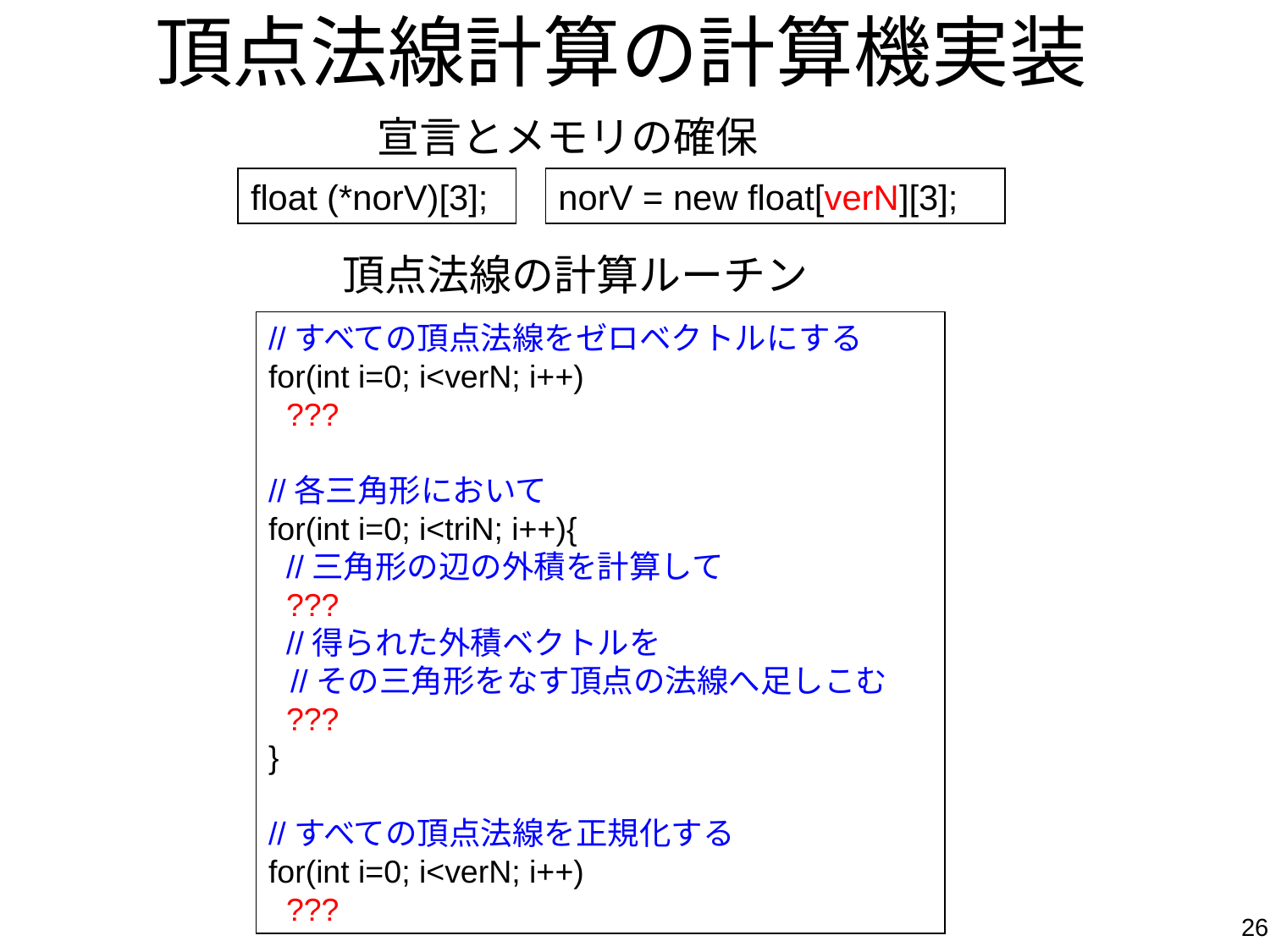

頂点法線計算の計算機実装
宣言とメモリの確保
float (*norV)[3];
norV = new float[verN][3];
頂点法線の計算ルーチン
//すべての頂点法線をゼロベクトルにする
for(int i=0; i<verN; i++)
  ???

//各三角形において
for(int i=0; i<triN; i++){
  //三角形の辺の外積を計算して
  ???
  //得られた外積ベクトルを
  //その三角形をなす頂点の法線へ足しこむ
  ???
}

//すべての頂点法線を正規化する
for(int i=0; i<verN; i++)
  ???
26